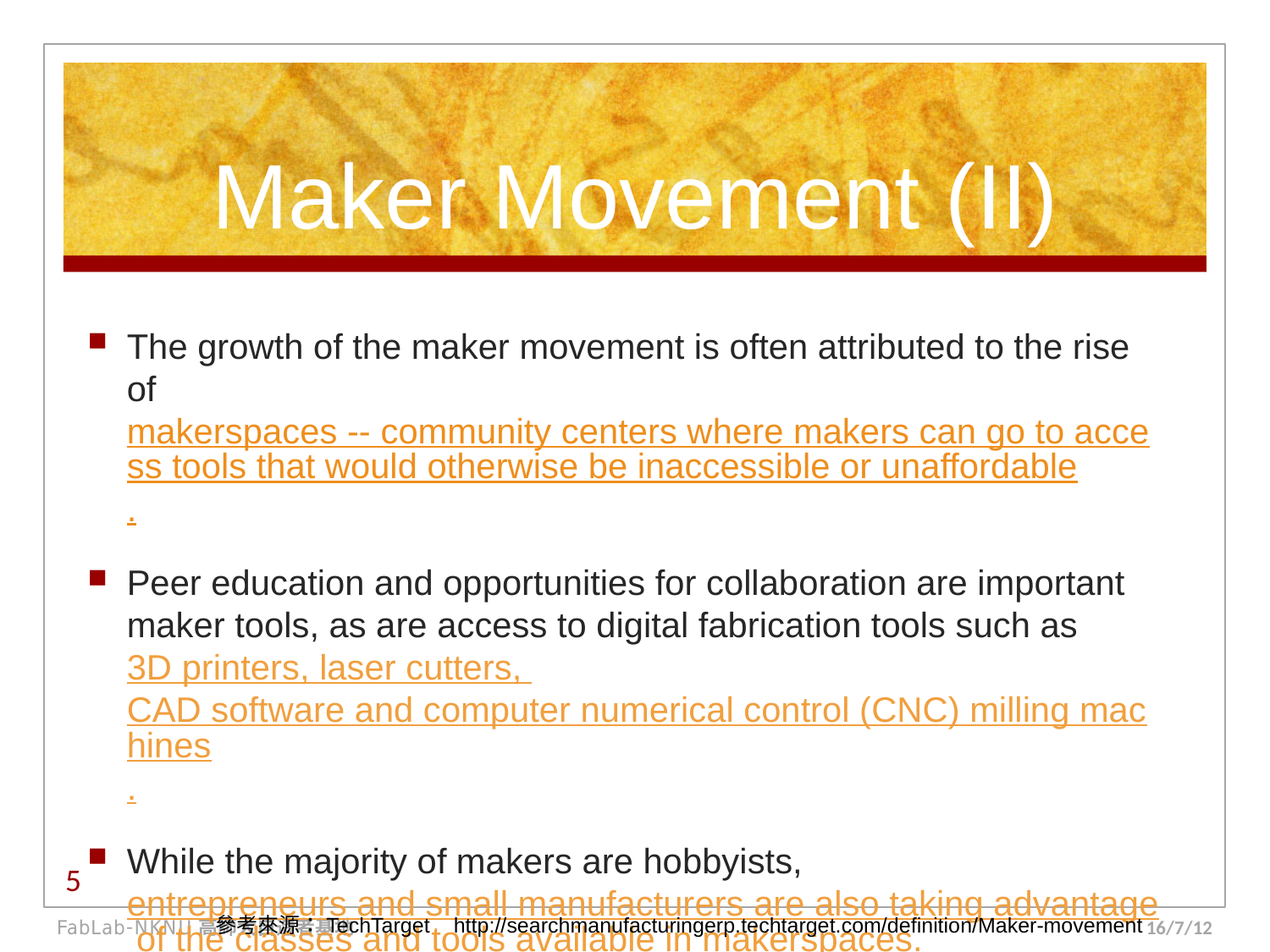

# Maker Movement (II)
The growth of the maker movement is often attributed to the rise of makerspaces -- community centers where makers can go to access tools that would otherwise be inaccessible or unaffordable.
Peer education and opportunities for collaboration are important maker tools, as are access to digital fabrication tools such as 3D printers, laser cutters, CAD software and computer numerical control (CNC) milling machines.
While the majority of makers are hobbyists, entrepreneurs and small manufacturers are also taking advantage of the classes and tools available in makerspaces.
5
FabLab-NKNU 高師大自造者基地
16/7/12
參考來源：TechTarget    http://searchmanufacturingerp.techtarget.com/definition/Maker-movement